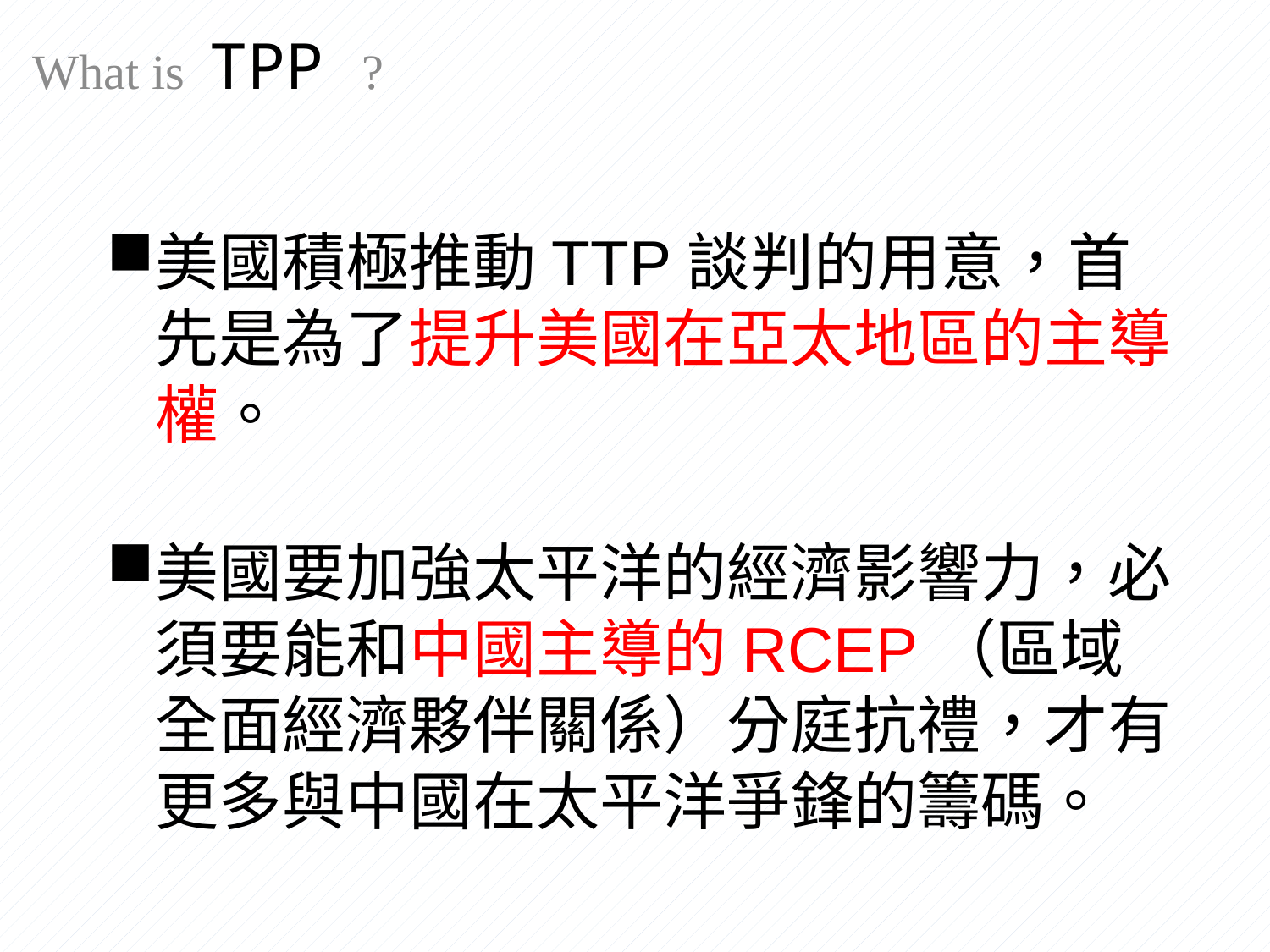

What is  TPP ?
美國積極推動TTP談判的用意，首先是為了提升美國在亞太地區的主導權。

美國要加強太平洋的經濟影響力，必須要能和中國主導的RCEP（區域全面經濟夥伴關係）分庭抗禮，才有更多與中國在太平洋爭鋒的籌碼。